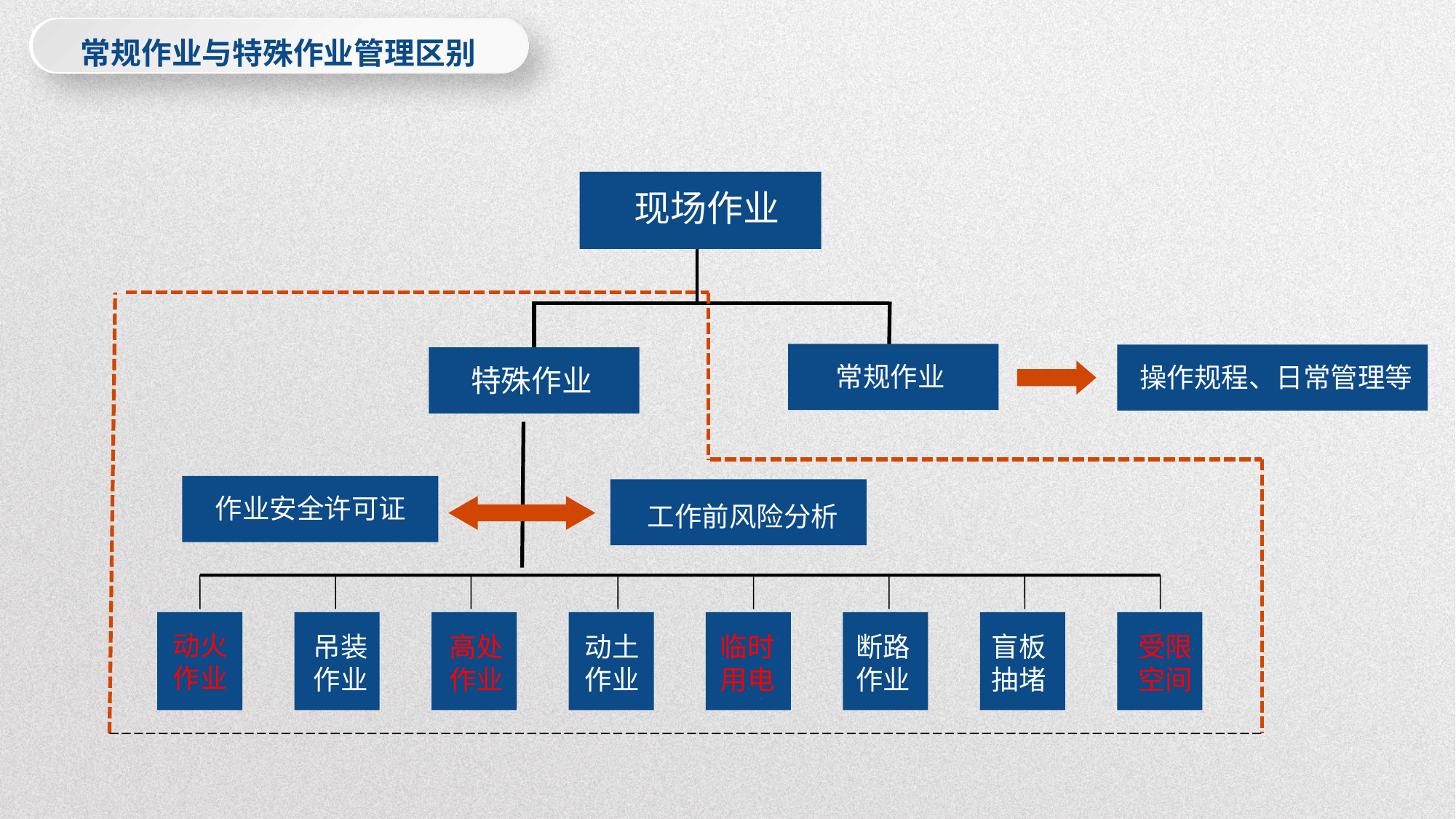

常规作业与特殊作业管理区别

 现场作业

常规作业

特殊作业
操作规程、日常管理等

作业安全许可证
工作前风险分析

动火
作业
吊装
作业
高处
作业
动土
作业
临时
用电
断路
作业
盲板
抽堵
受限
空间